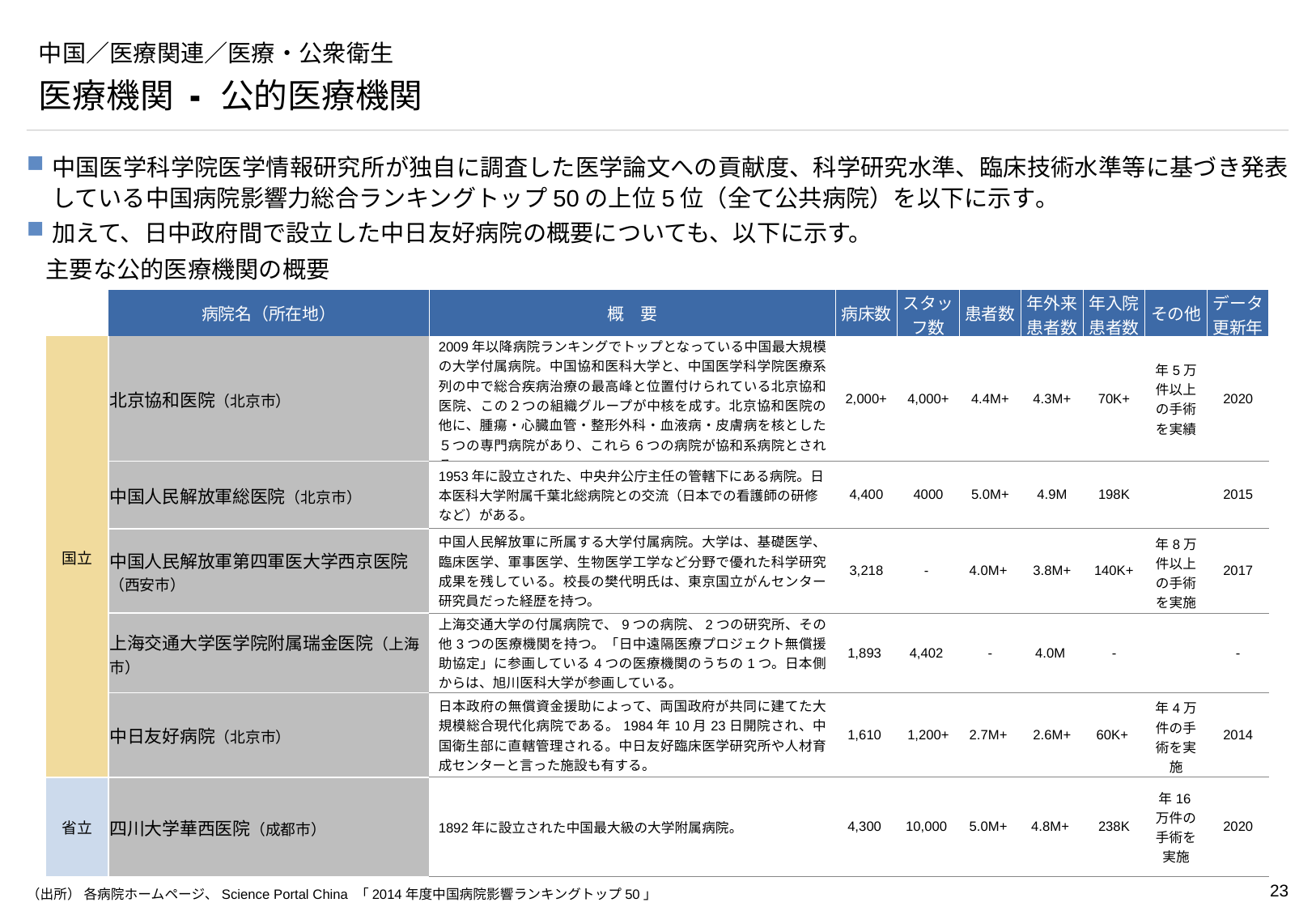

# 中国／医療関連／医療・公衆衛生
医療機関 - 公的医療機関
中国医学科学院医学情報研究所が独自に調査した医学論文への貢献度、科学研究水準、臨床技術水準等に基づき発表している中国病院影響力総合ランキングトップ50の上位5位（全て公共病院）を以下に示す。
加えて、日中政府間で設立した中日友好病院の概要についても、以下に示す。
主要な公的医療機関の概要
|  | 病院名（所在地） | 概　要 | 病床数 | スタッフ数 | 患者数 | 年外来 患者数 | 年入院 患者数 | その他 | データ 更新年 |
| --- | --- | --- | --- | --- | --- | --- | --- | --- | --- |
| 国立 | 北京協和医院（北京市） | 2009年以降病院ランキングでトップとなっている中国最大規模の大学付属病院。中国協和医科大学と、中国医学科学院医療系列の中で総合疾病治療の最高峰と位置付けられている北京協和医院、この２つの組織グループが中核を成す。北京協和医院の他に、腫瘍・心臓血管・整形外科・血液病・皮膚病を核とした５つの専門病院があり、これら6つの病院が協和系病院とされる。 | 2,000+ | 4,000+ | 4.4M+ | 4.3M+ | 70K+ | 年5万件以上の手術を実績 | 2020 |
|  | 中国人民解放軍総医院（北京市） | 1953年に設立された、中央弁公庁主任の管轄下にある病院。日本医科大学附属千葉北総病院との交流（日本での看護師の研修など）がある。 | 4,400 | 4000 | 5.0M+ | 4.9M | 198K |  | 2015 |
|  | 中国人民解放軍第四軍医大学西京医院（西安市） | 中国人民解放軍に所属する大学付属病院。大学は、基礎医学、臨床医学、軍事医学、生物医学工学など分野で優れた科学研究成果を残している。校長の樊代明氏は、東京国立がんセンター研究員だった経歴を持つ。 | 3,218 | - | 4.0M+ | 3.8M+ | 140K+ | 年8万件以上の手術を実施 | 2017 |
|  | 上海交通大学医学院附属瑞金医院（上海市） | 上海交通大学の付属病院で、9つの病院、2つの研究所、その他3つの医療機関を持つ。「日中遠隔医療プロジェクト無償援助協定」に参画している4つの医療機関のうちの1つ。日本側からは、旭川医科大学が参画している。 | 1,893 | 4,402 | - | 4.0M | - |  | - |
|  | 中日友好病院（北京市） | 日本政府の無償資金援助によって、両国政府が共同に建てた大規模総合現代化病院である。1984年10月23日開院され、中国衛生部に直轄管理される。中日友好臨床医学研究所や人材育成センターと言った施設も有する。 | 1,610 | 1,200+ | 2.7M+ | 2.6M+ | 60K+ | 年4万件の手術を実施 | 2014 |
| 省立 | 四川大学華西医院（成都市） | 1892年に設立された中国最大級の大学附属病院。 | 4,300 | 10,000 | 5.0M+ | 4.8M+ | 238K | 年16万件の手術を実施 | 2020 |
（出所） 各病院ホームページ、Science Portal China 「2014年度中国病院影響ランキングトップ50」